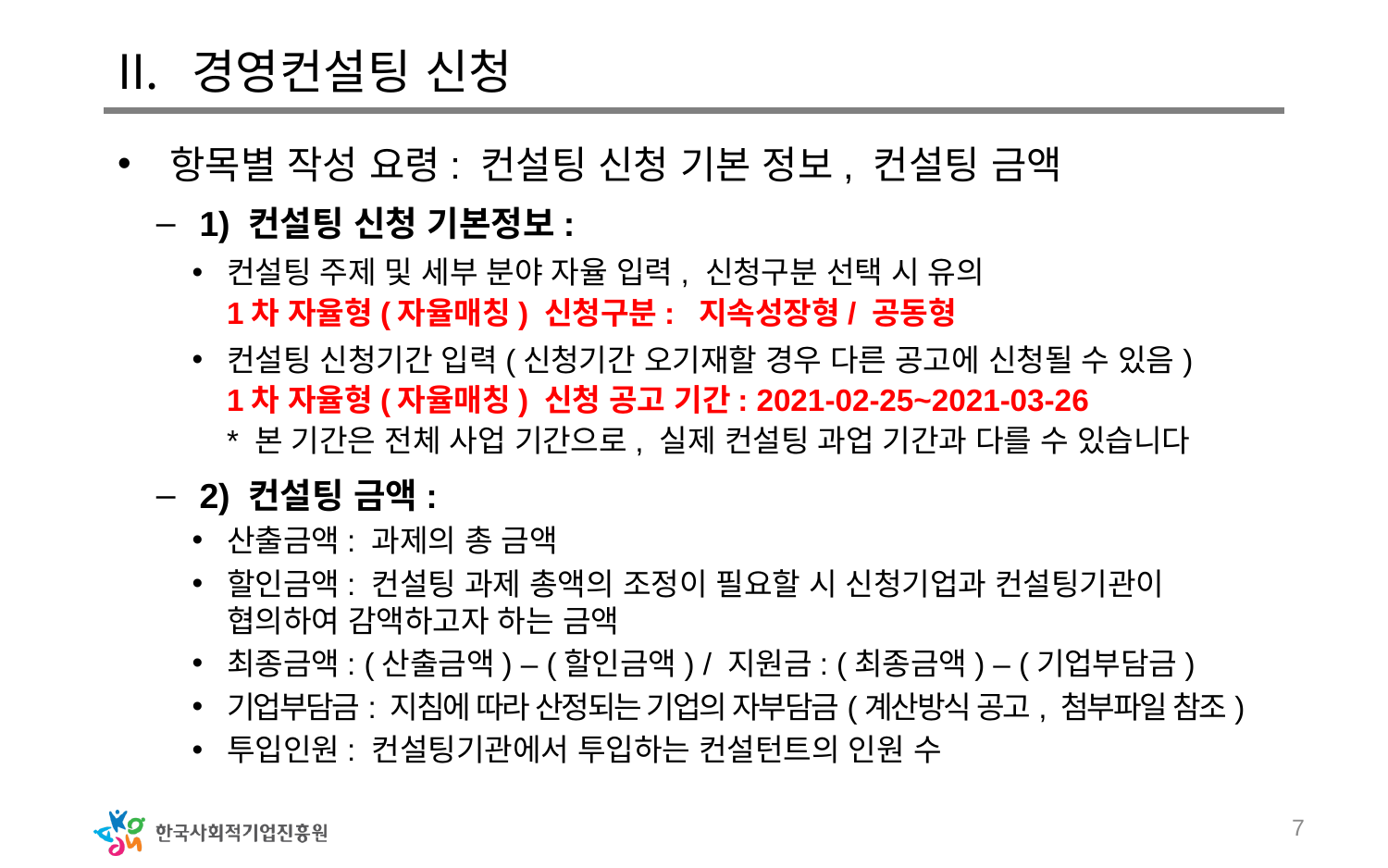

# 경영컨설팅 신청
항목별 작성 요령: 컨설팅 신청 기본 정보, 컨설팅 금액
1) 컨설팅 신청 기본정보:
컨설팅 주제 및 세부 분야 자율 입력, 신청구분 선택 시 유의
1차 자율형(자율매칭) 신청구분:  지속성장형/ 공동형
컨설팅 신청기간 입력(신청기간 오기재할 경우 다른 공고에 신청될 수 있음)
1차 자율형(자율매칭) 신청 공고 기간: 2021-02-25~2021-03-26
* 본 기간은 전체 사업 기간으로, 실제 컨설팅 과업 기간과 다를 수 있습니다
2) 컨설팅 금액:
산출금액: 과제의 총 금액
할인금액: 컨설팅 과제 총액의 조정이 필요할 시 신청기업과 컨설팅기관이
협의하여 감액하고자 하는 금액
최종금액: (산출금액) – (할인금액) / 지원금: (최종금액) – (기업부담금)
기업부담금: 지침에 따라 산정되는 기업의 자부담금(계산방식 공고, 첨부파일 참조)
투입인원: 컨설팅기관에서 투입하는 컨설턴트의 인원 수
7